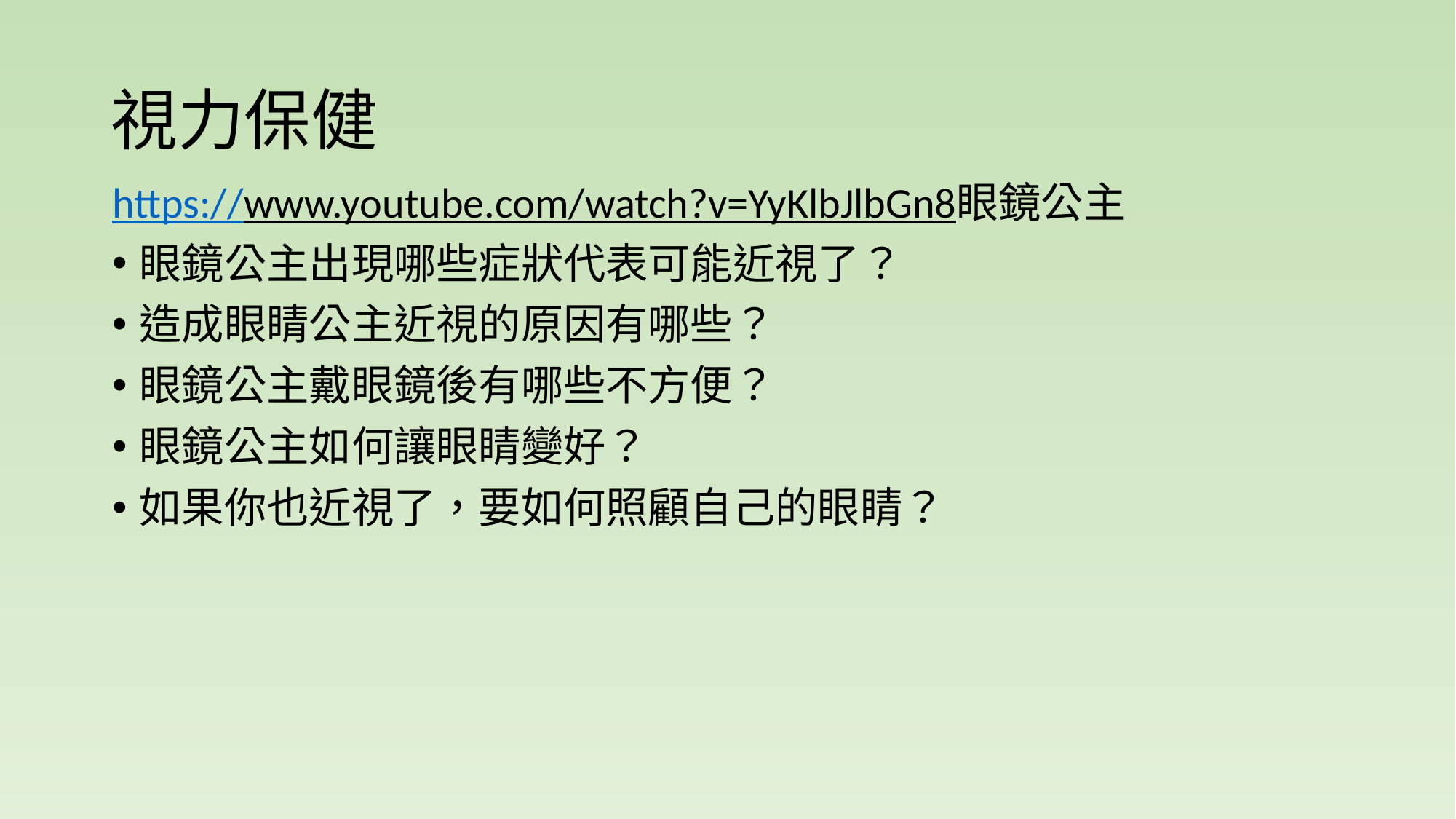

# 視力保健
https://www.youtube.com/watch?v=YyKlbJlbGn8眼鏡公主
眼鏡公主出現哪些症狀代表可能近視了？
造成眼睛公主近視的原因有哪些？
眼鏡公主戴眼鏡後有哪些不方便？
眼鏡公主如何讓眼睛變好？
如果你也近視了，要如何照顧自己的眼睛？